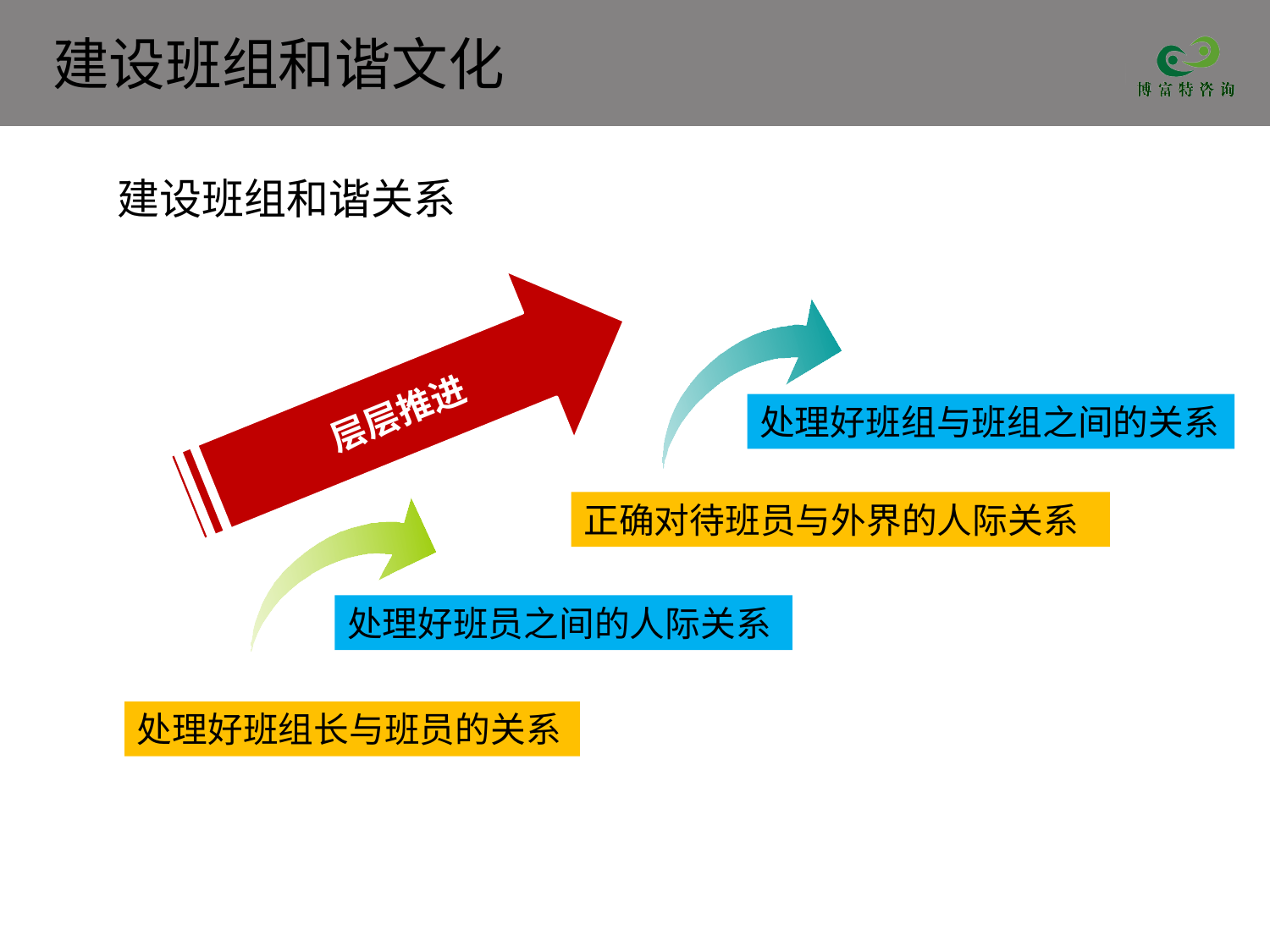

建设班组和谐关系
层层推进

处理好班组与班组之间的关系
正确对待班员与外界的人际关系

处理好班员之间的人际关系
处理好班组长与班员的关系